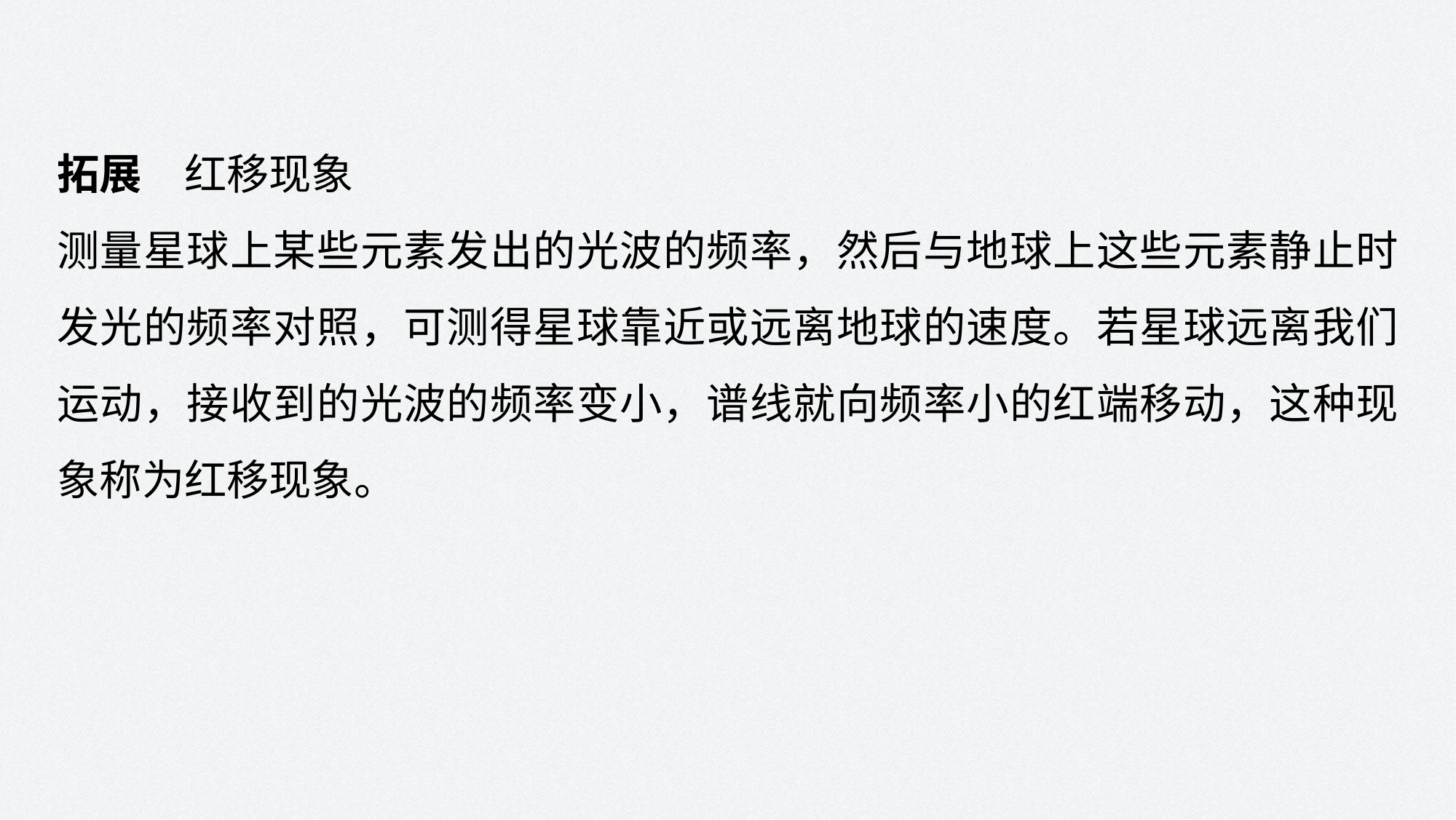

拓展　红移现象
测量星球上某些元素发出的光波的频率，然后与地球上这些元素静止时发光的频率对照，可测得星球靠近或远离地球的速度。若星球远离我们运动，接收到的光波的频率变小，谱线就向频率小的红端移动，这种现象称为红移现象。